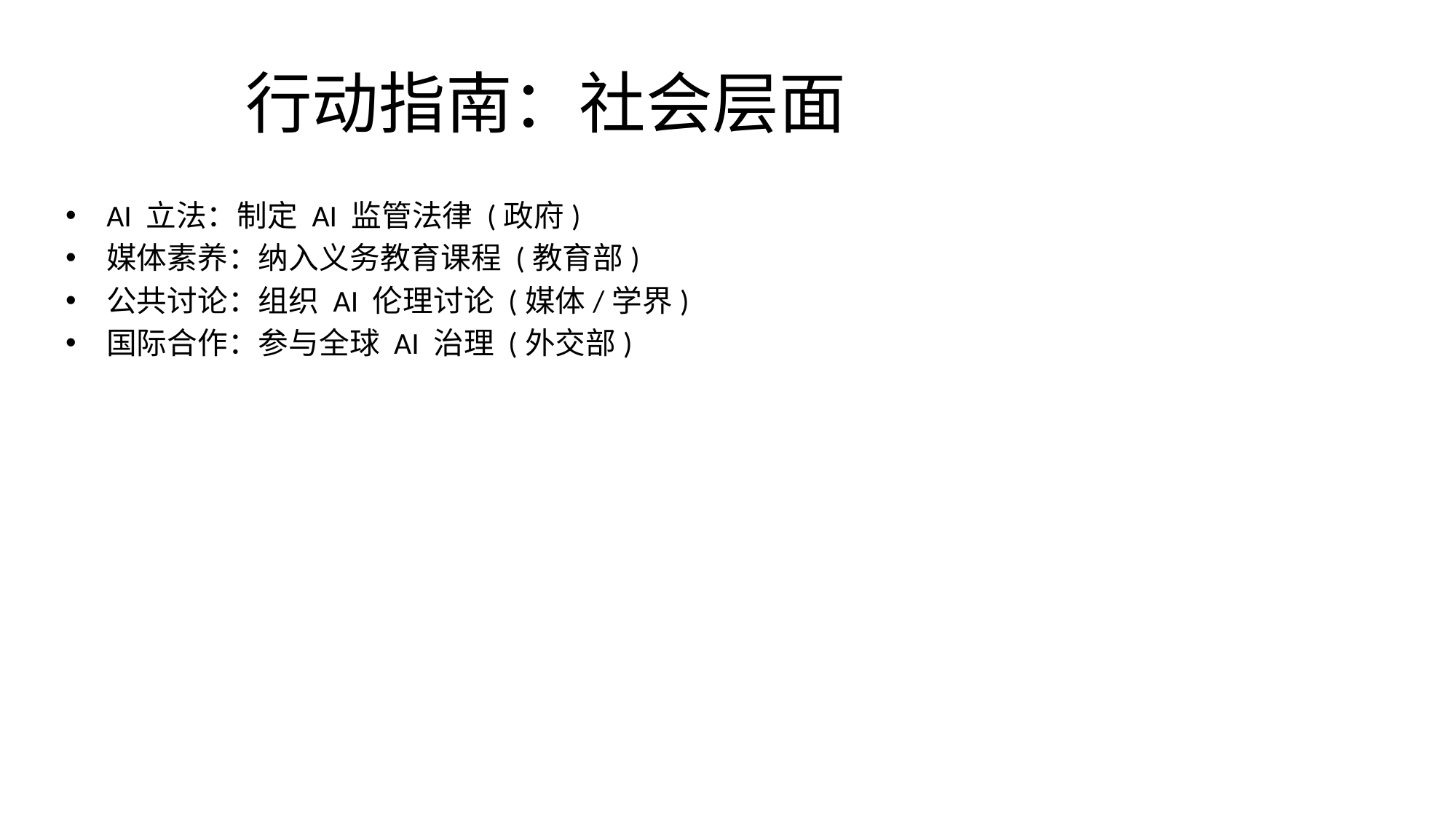

# 行动指南：社会层面
AI 立法：制定 AI 监管法律 (政府)
媒体素养：纳入义务教育课程 (教育部)
公共讨论：组织 AI 伦理讨论 (媒体/学界)
国际合作：参与全球 AI 治理 (外交部)